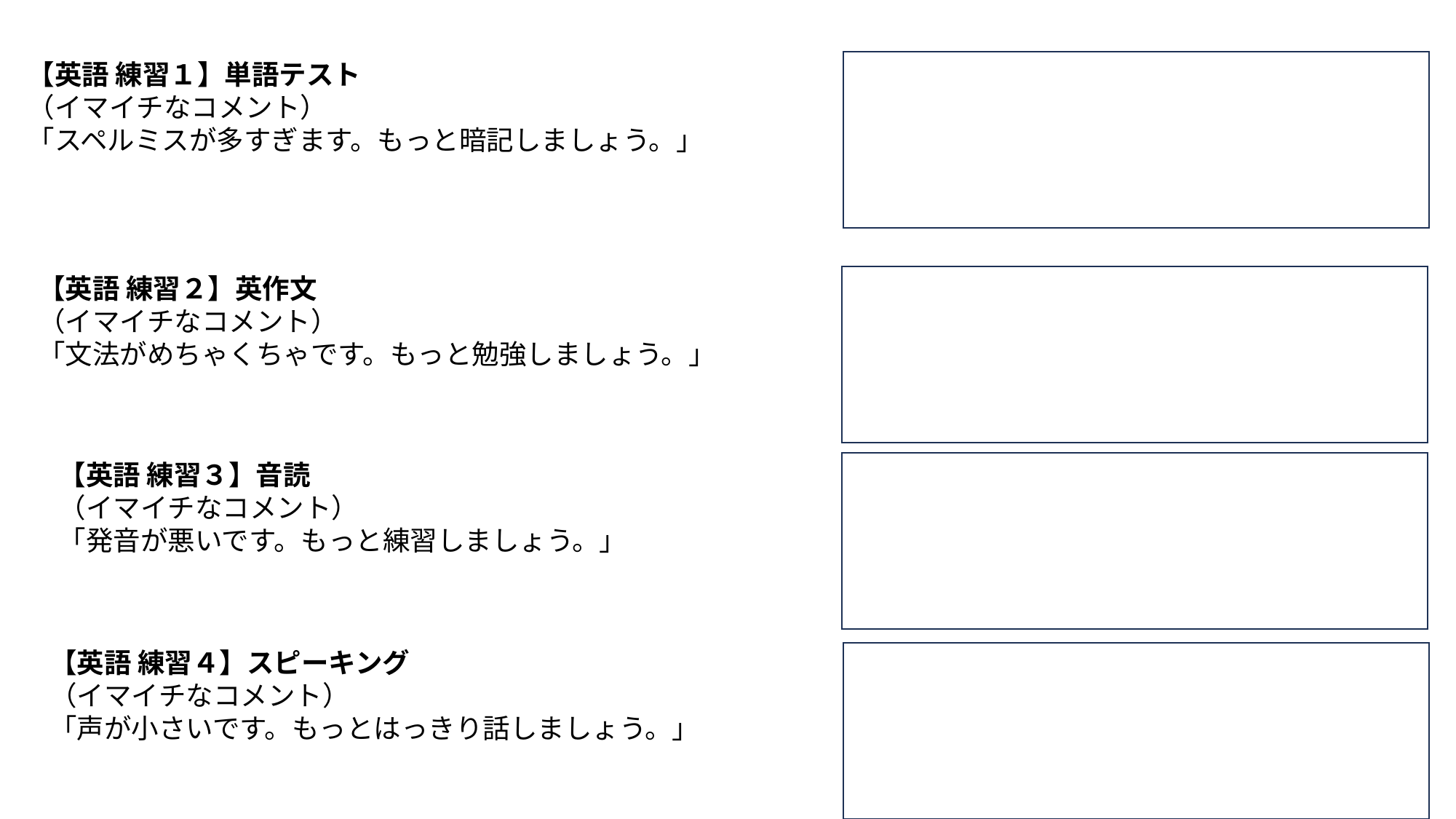

【英語 練習１】単語テスト
（イマイチなコメント）
「スペルミスが多すぎます。もっと暗記しましょう。」

【英語 練習２】英作文
（イマイチなコメント）
「文法がめちゃくちゃです。もっと勉強しましょう。」

【英語 練習３】音読
（イマイチなコメント）
「発音が悪いです。もっと練習しましょう。」

【英語 練習４】スピーキング
（イマイチなコメント）
「声が小さいです。もっとはっきり話しましょう。」